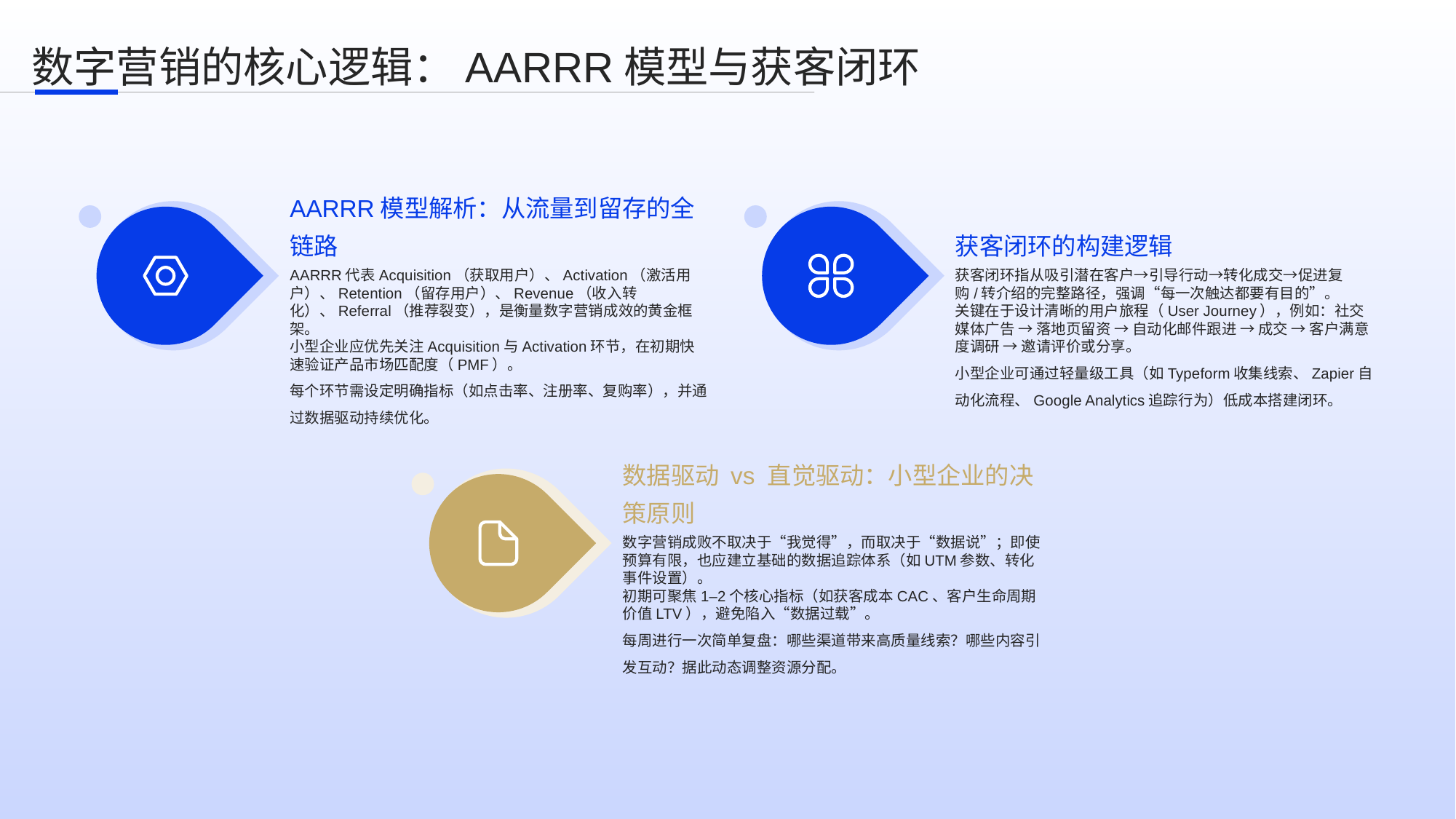

数字营销的核心逻辑：AARRR模型与获客闭环
AARRR模型解析：从流量到留存的全链路
获客闭环的构建逻辑

AARRR代表Acquisition（获取用户）、Activation（激活用户）、Retention（留存用户）、Revenue（收入转化）、Referral（推荐裂变），是衡量数字营销成效的黄金框架。
小型企业应优先关注Acquisition与Activation环节，在初期快速验证产品市场匹配度（PMF）。
每个环节需设定明确指标（如点击率、注册率、复购率），并通过数据驱动持续优化。
获客闭环指从吸引潜在客户→引导行动→转化成交→促进复购/转介绍的完整路径，强调“每一次触达都要有目的”。
关键在于设计清晰的用户旅程（User Journey），例如：社交媒体广告 → 落地页留资 → 自动化邮件跟进 → 成交 → 客户满意度调研 → 邀请评价或分享。
小型企业可通过轻量级工具（如Typeform收集线索、Zapier自动化流程、Google Analytics追踪行为）低成本搭建闭环。
数据驱动 vs 直觉驱动：小型企业的决策原则

数字营销成败不取决于“我觉得”，而取决于“数据说”；即使预算有限，也应建立基础的数据追踪体系（如UTM参数、转化事件设置）。
初期可聚焦1–2个核心指标（如获客成本CAC、客户生命周期价值LTV），避免陷入“数据过载”。
每周进行一次简单复盘：哪些渠道带来高质量线索？哪些内容引发互动？据此动态调整资源分配。